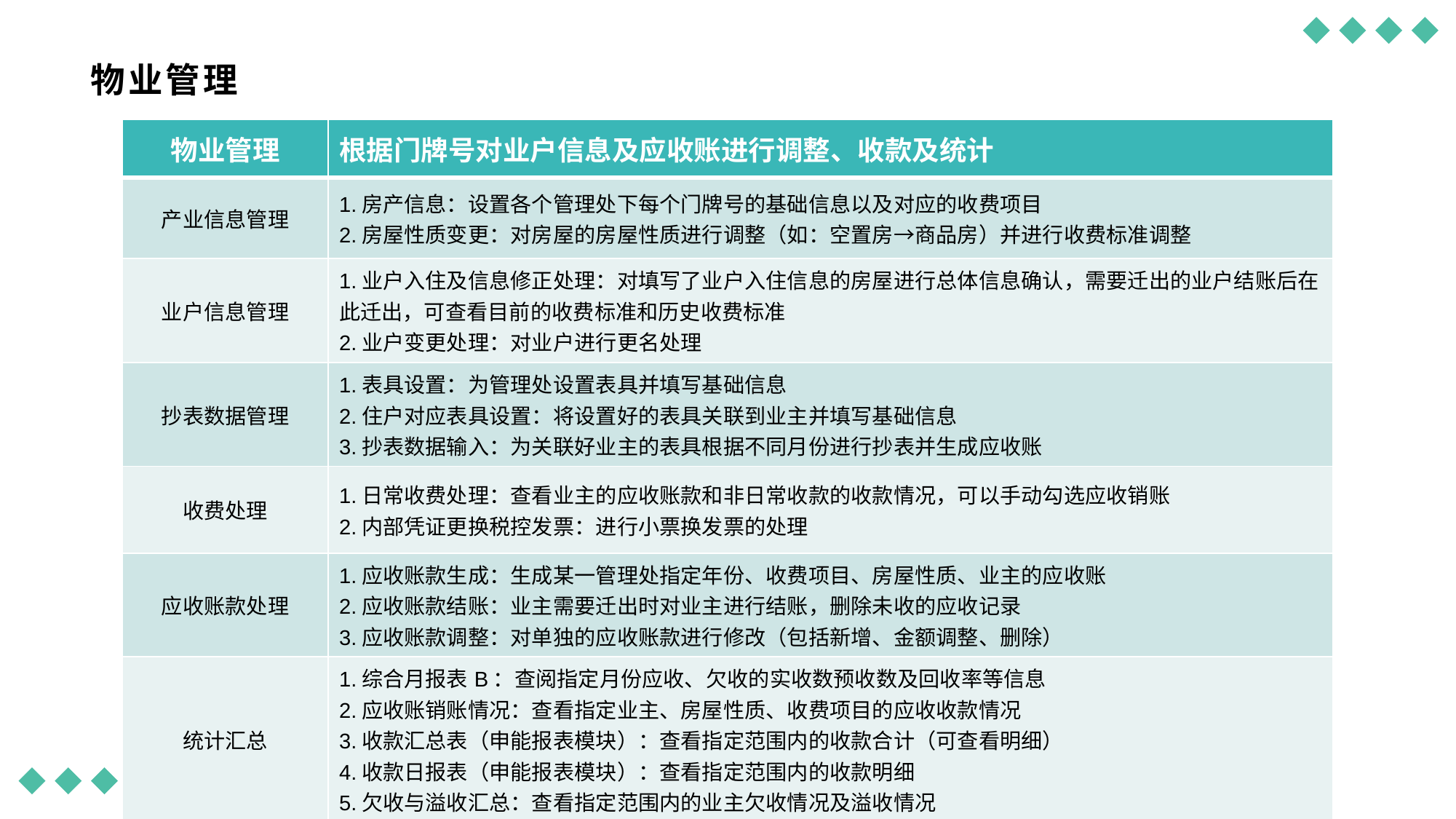

# 物业管理
| 物业管理 | 根据门牌号对业户信息及应收账进行调整、收款及统计 |
| --- | --- |
| 产业信息管理 | 1.房产信息：设置各个管理处下每个门牌号的基础信息以及对应的收费项目 2.房屋性质变更：对房屋的房屋性质进行调整（如：空置房→商品房）并进行收费标准调整 |
| 业户信息管理 | 1.业户入住及信息修正处理：对填写了业户入住信息的房屋进行总体信息确认，需要迁出的业户结账后在此迁出，可查看目前的收费标准和历史收费标准 2.业户变更处理：对业户进行更名处理 |
| 抄表数据管理 | 1.表具设置：为管理处设置表具并填写基础信息 2.住户对应表具设置：将设置好的表具关联到业主并填写基础信息 3.抄表数据输入：为关联好业主的表具根据不同月份进行抄表并生成应收账 |
| 收费处理 | 1.日常收费处理：查看业主的应收账款和非日常收款的收款情况，可以手动勾选应收销账 2.内部凭证更换税控发票：进行小票换发票的处理 |
| 应收账款处理 | 1.应收账款生成：生成某一管理处指定年份、收费项目、房屋性质、业主的应收账 2.应收账款结账：业主需要迁出时对业主进行结账，删除未收的应收记录 3.应收账款调整：对单独的应收账款进行修改（包括新增、金额调整、删除） |
| 统计汇总 | 1.综合月报表B：查阅指定月份应收、欠收的实收数预收数及回收率等信息 2.应收账销账情况：查看指定业主、房屋性质、收费项目的应收收款情况 3.收款汇总表（申能报表模块）：查看指定范围内的收款合计（可查看明细） 4.收款日报表（申能报表模块）：查看指定范围内的收款明细 5.欠收与溢收汇总：查看指定范围内的业主欠收情况及溢收情况 |